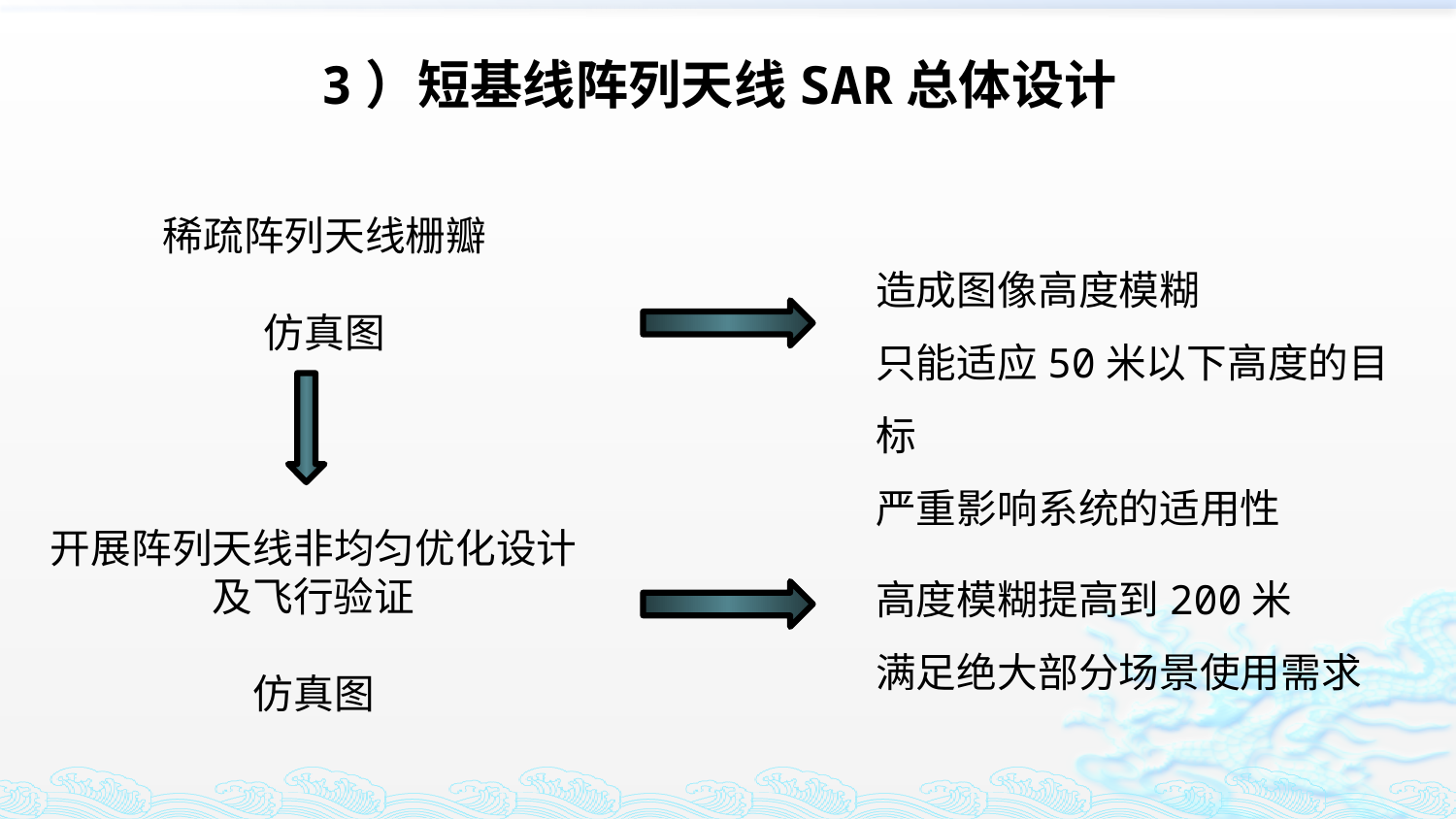

3）短基线阵列天线SAR总体设计
稀疏阵列天线栅瓣

仿真图
造成图像高度模糊
只能适应50米以下高度的目标
严重影响系统的适用性

开展阵列天线非均匀优化设计及飞行验证

仿真图
高度模糊提高到200米
满足绝大部分场景使用需求